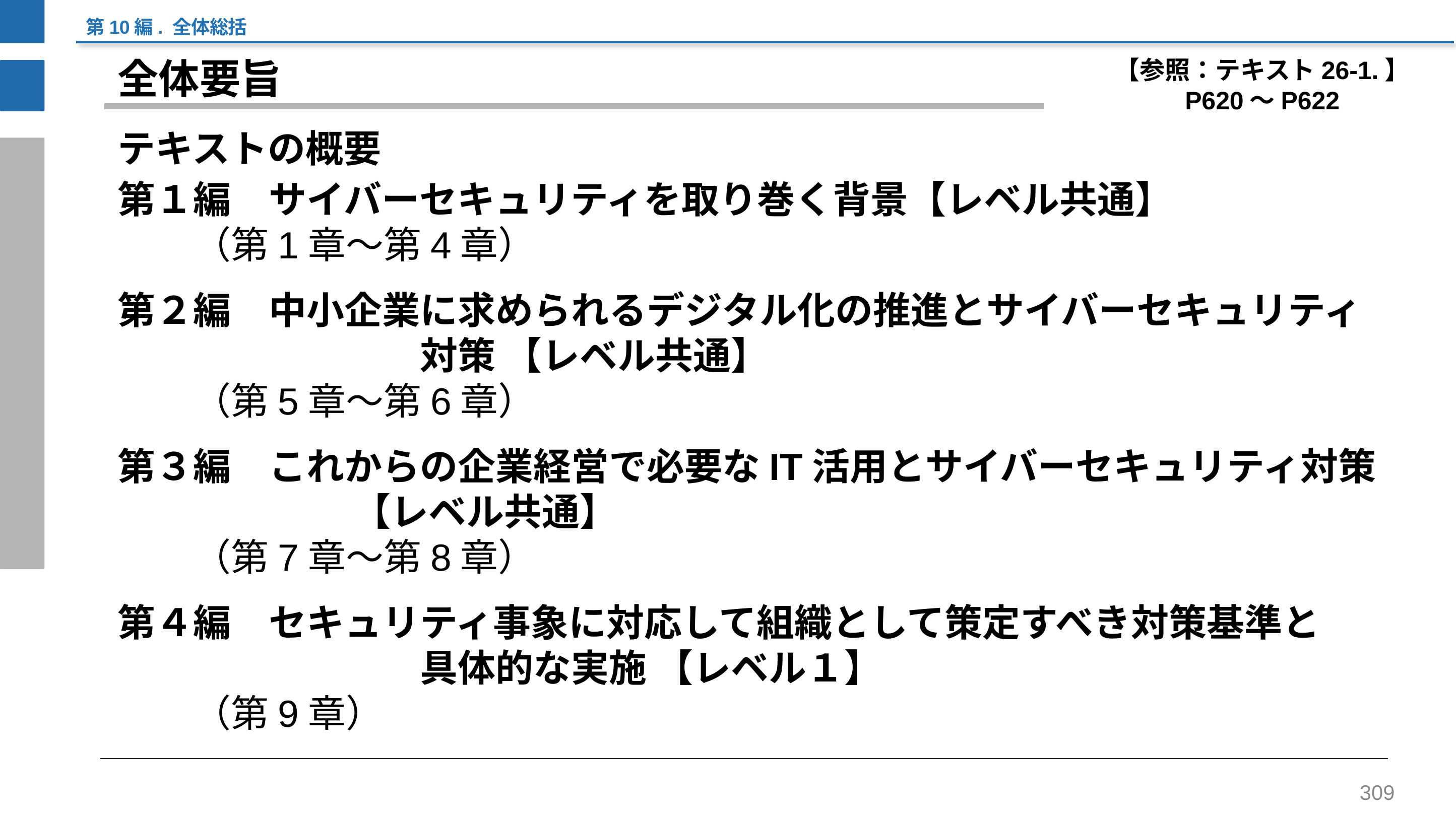

第10編. 全体総括
【参照：テキスト26-1.】
P620～P622
全体要旨

テキストの概要
第１編　サイバーセキュリティを取り巻く背景【レベル共通】
　　（第1章～第4章）

第２編　中小企業に求められるデジタル化の推進とサイバーセキュリティ
				対策 【レベル共通】
　　（第5章～第6章）

第３編　これからの企業経営で必要なIT活用とサイバーセキュリティ対策
			 【レベル共通】
　　（第7章～第8章）

第４編　セキュリティ事象に対応して組織として策定すべき対策基準と
				具体的な実施 【レベル１】
　　（第9章）
309